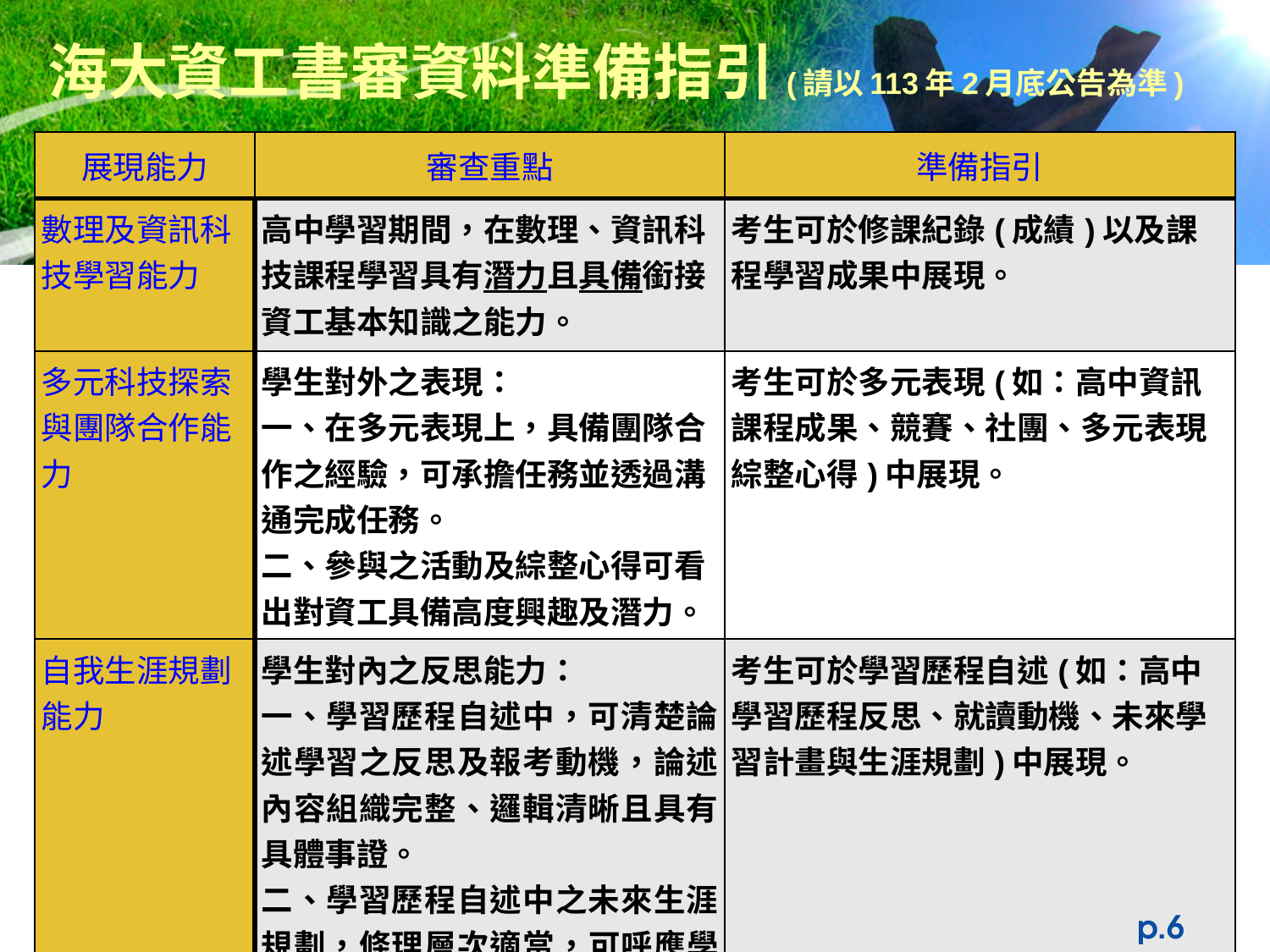

# 海大資工書審資料準備指引(請以113年2月底公告為準)
| 展現能力 | 審查重點 | 準備指引 |
| --- | --- | --- |
| 數理及資訊科技學習能力 | 高中學習期間，在數理、資訊科技課程學習具有潛力且具備銜接資工基本知識之能力。 | 考生可於修課紀錄(成績)以及課程學習成果中展現。 |
| 多元科技探索與團隊合作能力 | 學生對外之表現： 一、在多元表現上，具備團隊合作之經驗，可承擔任務並透過溝通完成任務。 二、參與之活動及綜整心得可看出對資工具備高度興趣及潛力。 | 考生可於多元表現(如：高中資訊課程成果、競賽、社團、多元表現綜整心得)中展現。 |
| 自我生涯規劃能力 | 學生對內之反思能力： 一、學習歷程自述中，可清楚論述學習之反思及報考動機，論述內容組織完整、邏輯清晰且具有具體事證。 二、學習歷程自述中之未來生涯規劃，條理層次適當，可呼應學習反思及連結資工未來發展。 | 考生可於學習歷程自述(如：高中學習歷程反思、就讀動機、未來學習計畫與生涯規劃)中展現。 |
p.6